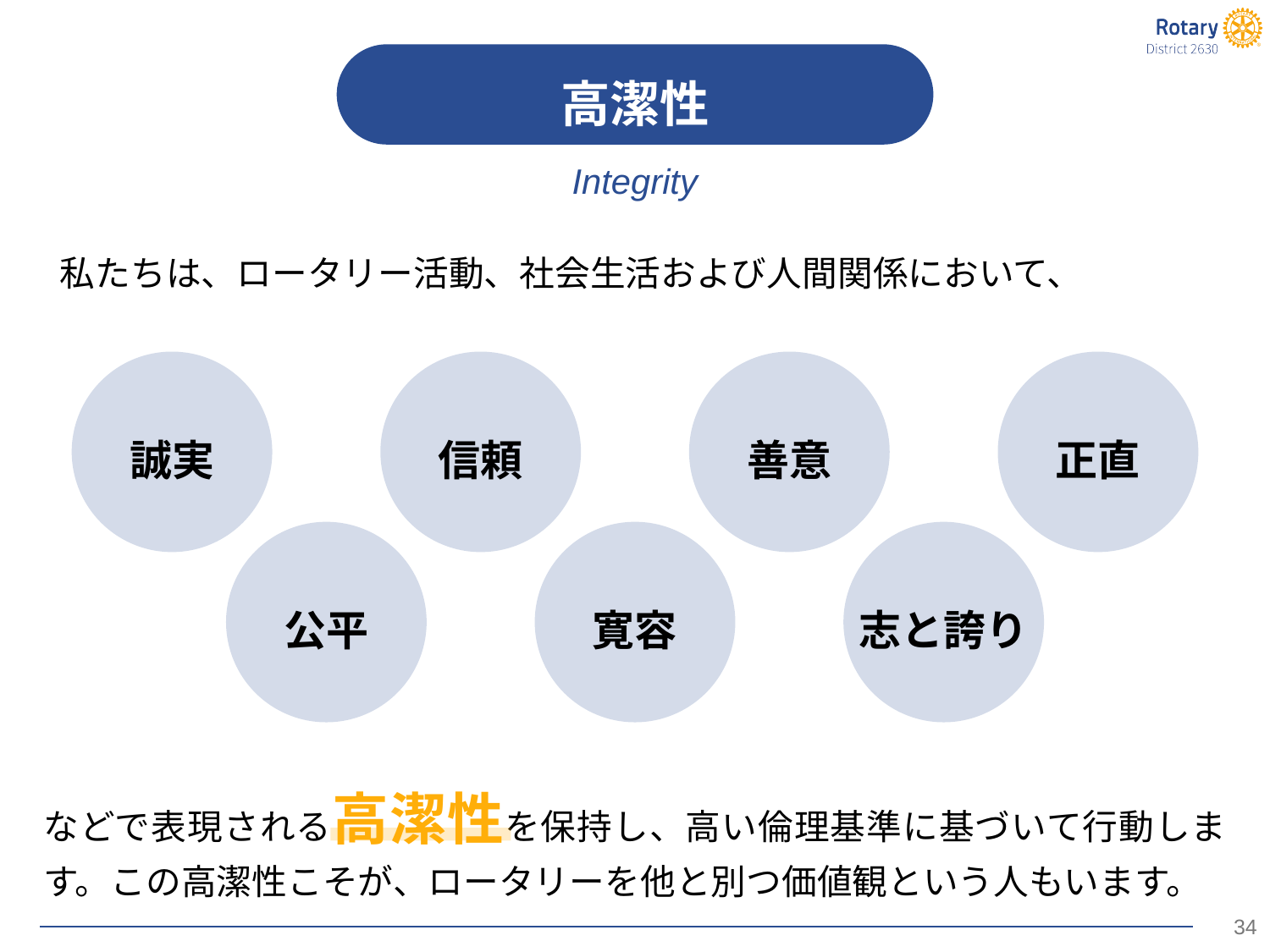

高潔性
Integrity
私たちは、ロータリー活動、社会生活および人間関係において、
誠実
信頼
善意
正直
公平
寛容
志と誇り
などで表現される高潔性を保持し、高い倫理基準に基づいて行動します。この高潔性こそが、ロータリーを他と別つ価値観という人もいます。

34